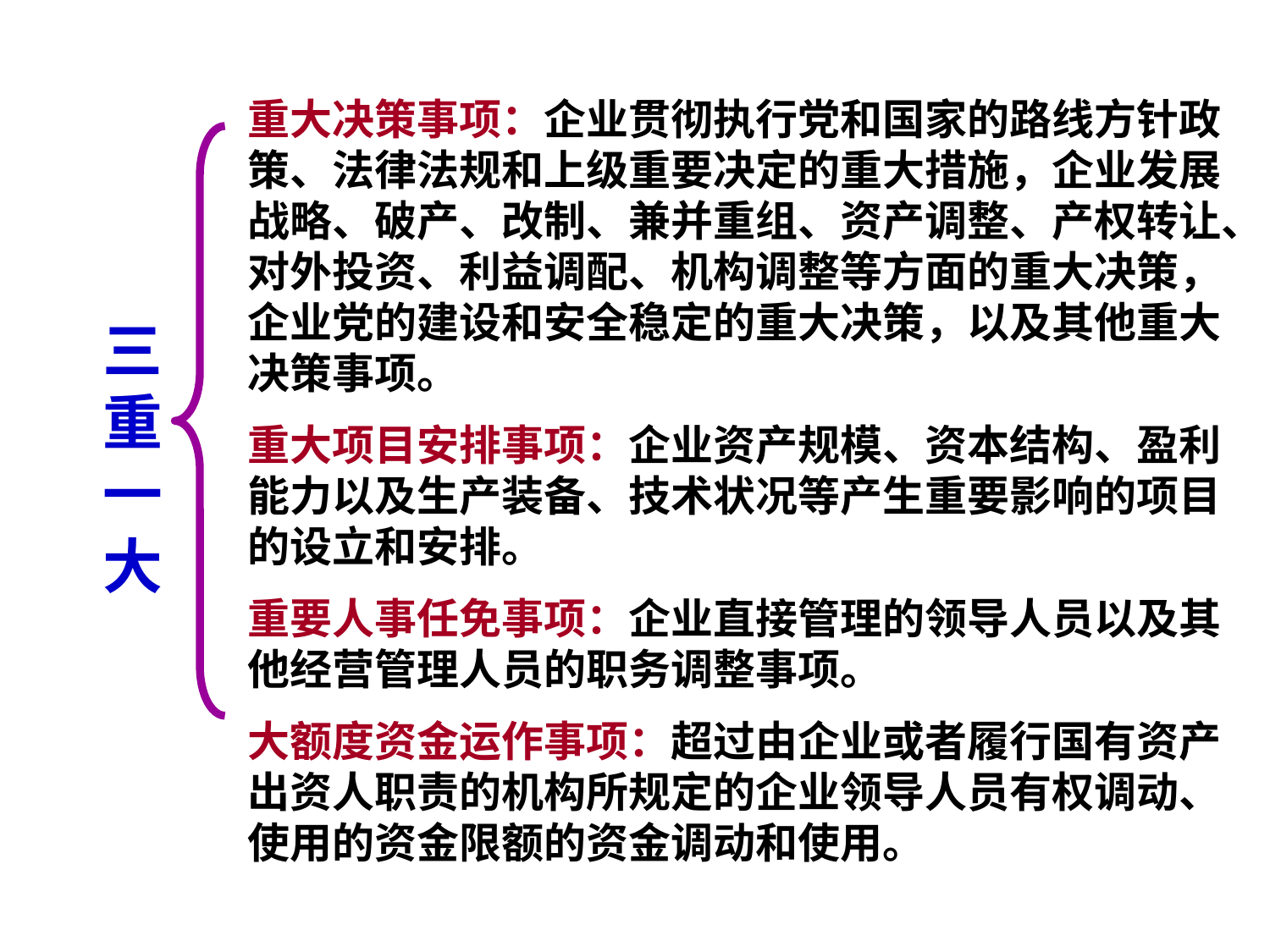

三重一大

重大决策事项：企业贯彻执行党和国家的路线方针政策、法律法规和上级重要决定的重大措施，企业发展战略、破产、改制、兼并重组、资产调整、产权转让、对外投资、利益调配、机构调整等方面的重大决策，企业党的建设和安全稳定的重大决策，以及其他重大决策事项。
重大项目安排事项：企业资产规模、资本结构、盈利能力以及生产装备、技术状况等产生重要影响的项目的设立和安排。
重要人事任免事项：企业直接管理的领导人员以及其他经营管理人员的职务调整事项。
大额度资金运作事项：超过由企业或者履行国有资产出资人职责的机构所规定的企业领导人员有权调动、使用的资金限额的资金调动和使用。